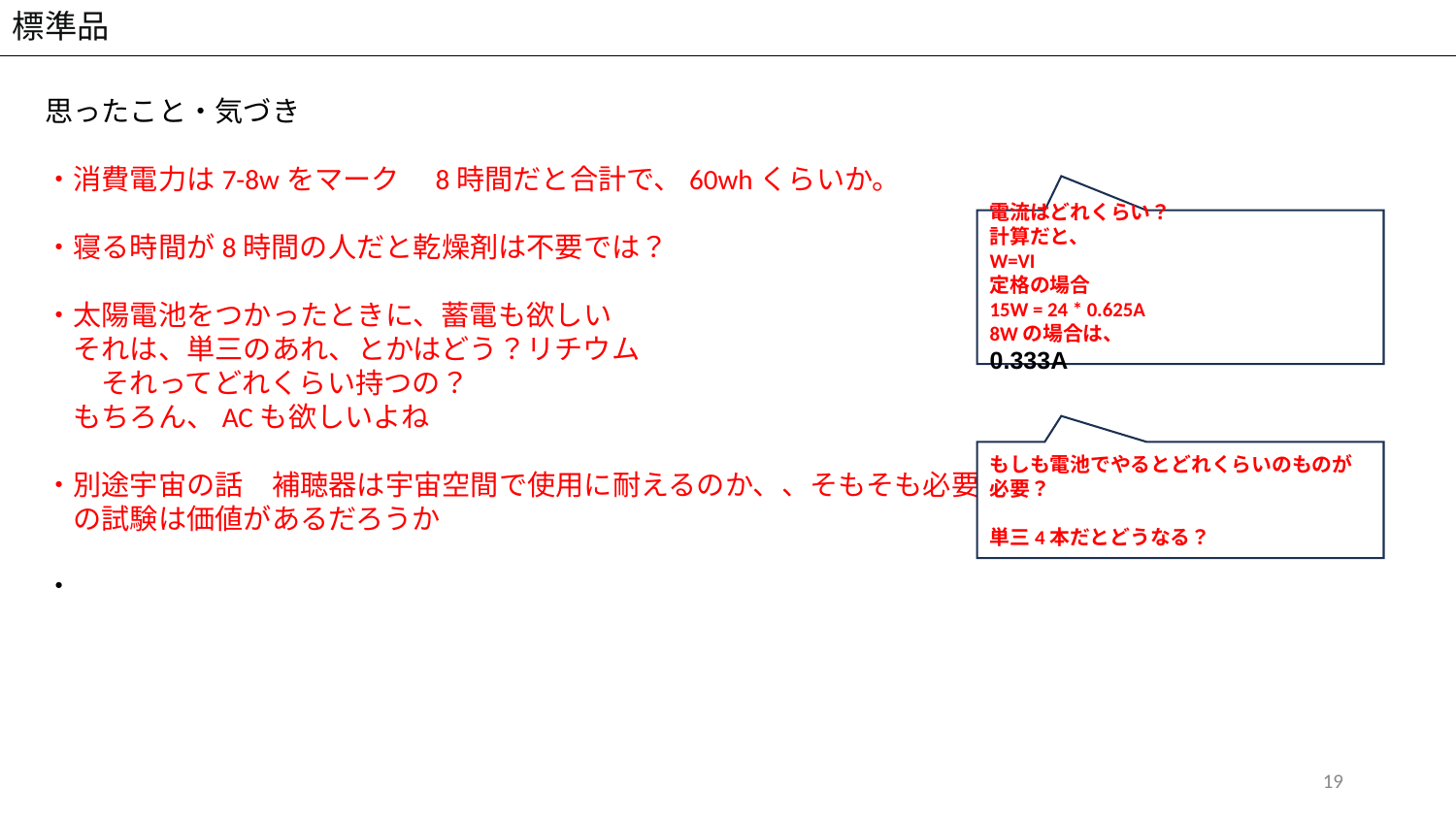

標準品
思ったこと・気づき

・消費電力は7-8wをマーク　8時間だと合計で、60whくらいか。

・寝る時間が8時間の人だと乾燥剤は不要では？

・太陽電池をつかったときに、蓄電も欲しい
　それは、単三のあれ、とかはどう？リチウム
　　それってどれくらい持つの？
　もちろん、ACも欲しいよね

・別途宇宙の話　補聴器は宇宙空間で使用に耐えるのか、、そもそも必要か
　の試験は価値があるだろうか

・

電流はどれくらい？
計算だと、
W=VI
定格の場合
15W = 24 * 0.625A
8Wの場合は、
0.333A
もしも電池でやるとどれくらいのものが必要？

単三4本だとどうなる？
19